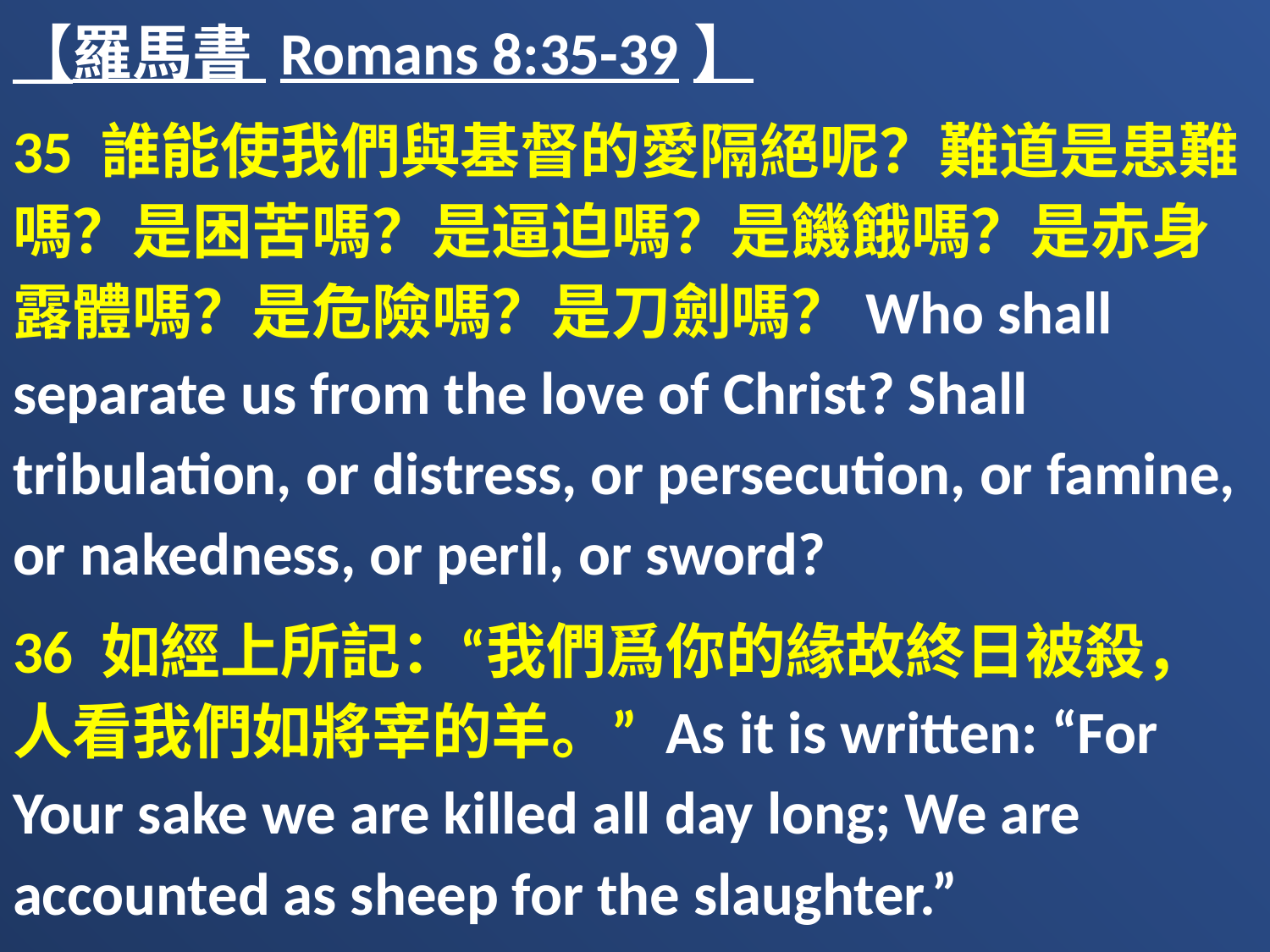

【羅馬書 Romans 8:35-39】
35 誰能使我們與基督的愛隔絕呢？難道是患難嗎？是困苦嗎？是逼迫嗎？是饑餓嗎？是赤身露體嗎？是危險嗎？是刀劍嗎？Who shall separate us from the love of Christ? Shall tribulation, or distress, or persecution, or famine, or nakedness, or peril, or sword?
36 如經上所記：“我們爲你的緣故終日被殺，人看我們如將宰的羊。” As it is written: “For Your sake we are killed all day long; We are accounted as sheep for the slaughter.”